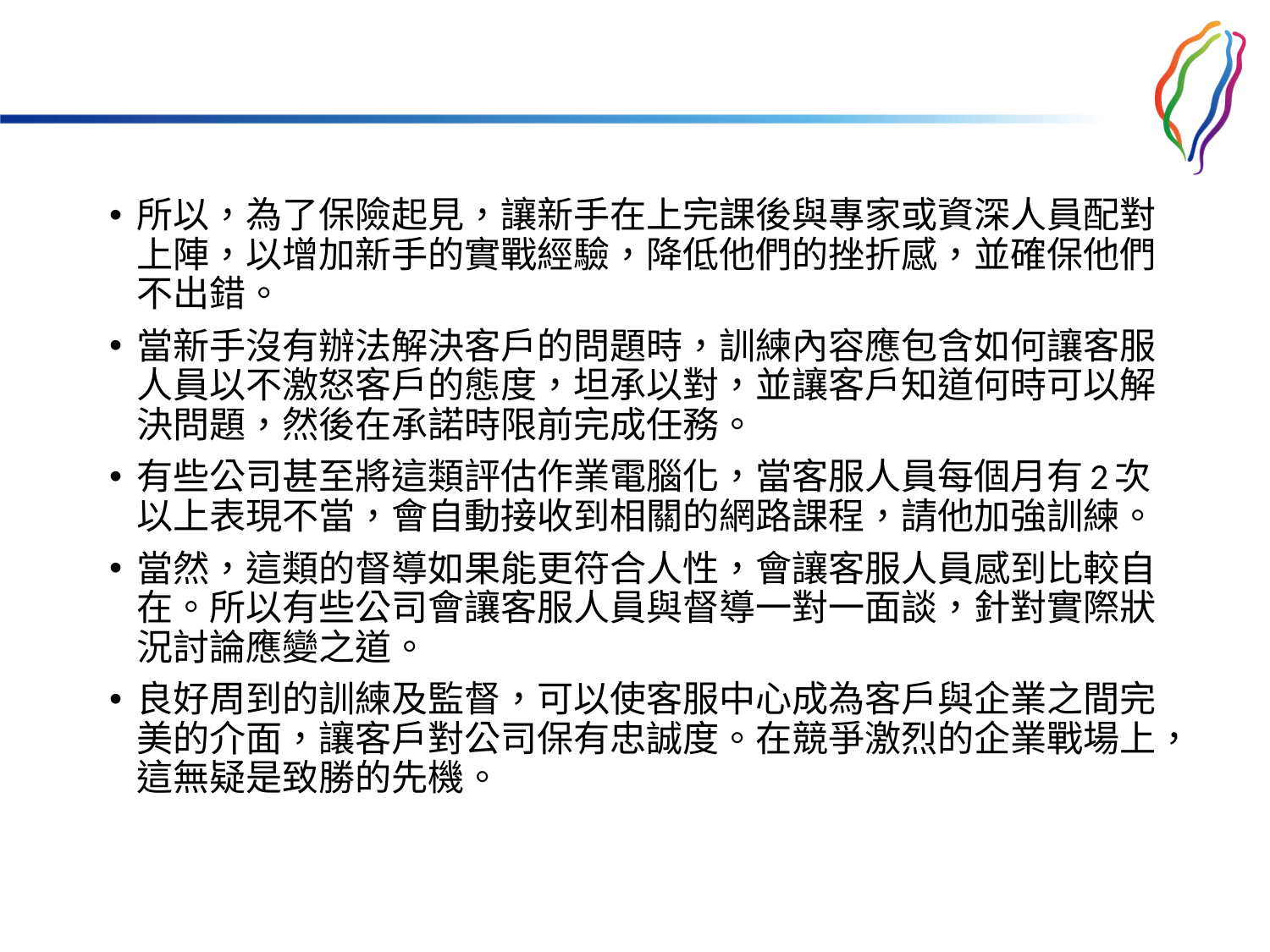

#
所以，為了保險起見，讓新手在上完課後與專家或資深人員配對上陣，以增加新手的實戰經驗，降低他們的挫折感，並確保他們不出錯。
當新手沒有辦法解決客戶的問題時，訓練內容應包含如何讓客服人員以不激怒客戶的態度，坦承以對，並讓客戶知道何時可以解決問題，然後在承諾時限前完成任務。
有些公司甚至將這類評估作業電腦化，當客服人員每個月有2次以上表現不當，會自動接收到相關的網路課程，請他加強訓練。
當然，這類的督導如果能更符合人性，會讓客服人員感到比較自在。所以有些公司會讓客服人員與督導一對一面談，針對實際狀況討論應變之道。
良好周到的訓練及監督，可以使客服中心成為客戶與企業之間完美的介面，讓客戶對公司保有忠誠度。在競爭激烈的企業戰場上，這無疑是致勝的先機。